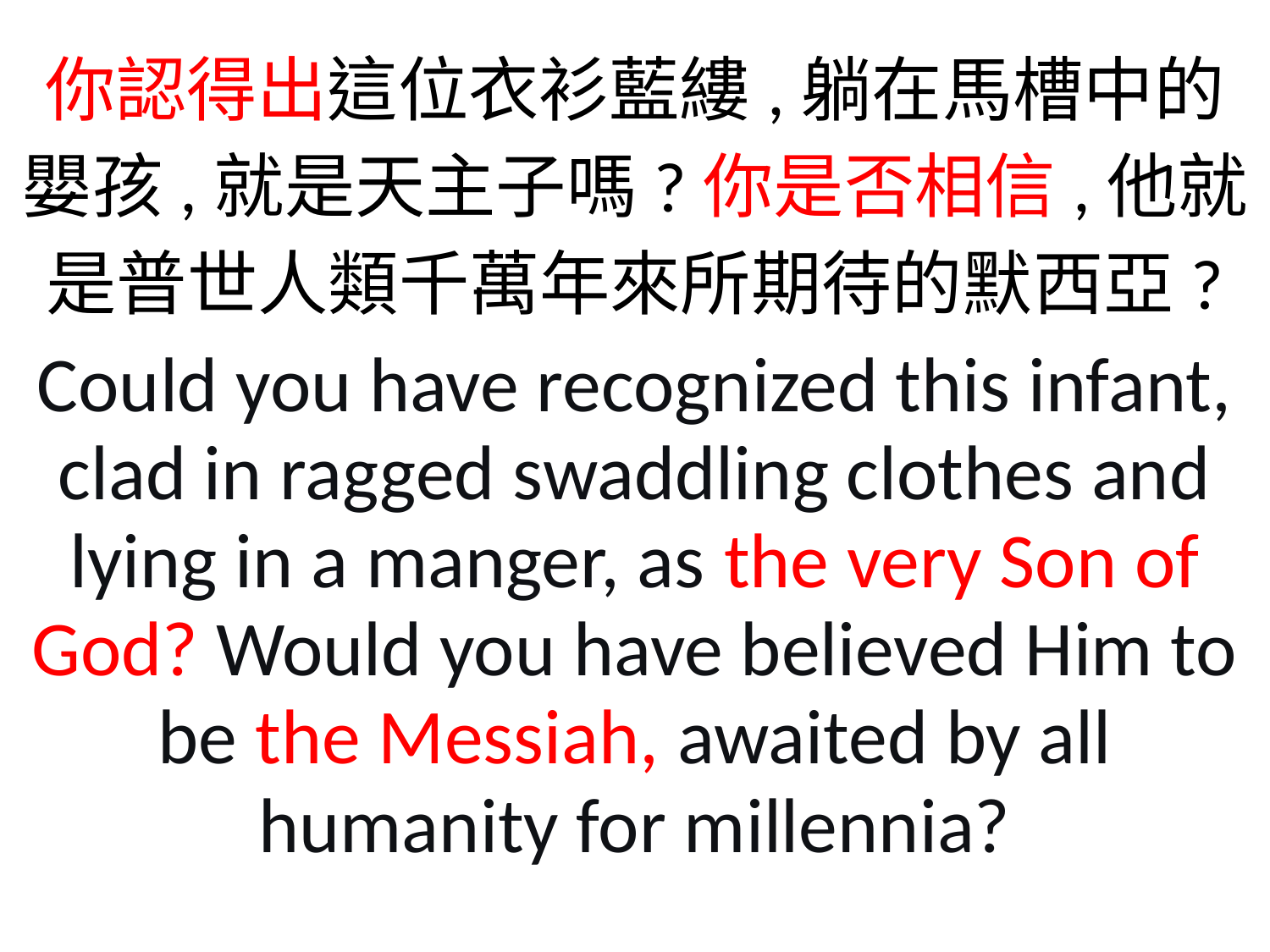

你認得出這位衣衫藍縷,躺在馬槽中的嬰孩,就是天主子嗎?你是否相信,他就是普世人類千萬年來所期待的默西亞?
Could you have recognized this infant, clad in ragged swaddling clothes and lying in a manger, as the very Son of God? Would you have believed Him to be the Messiah, awaited by all humanity for millennia?